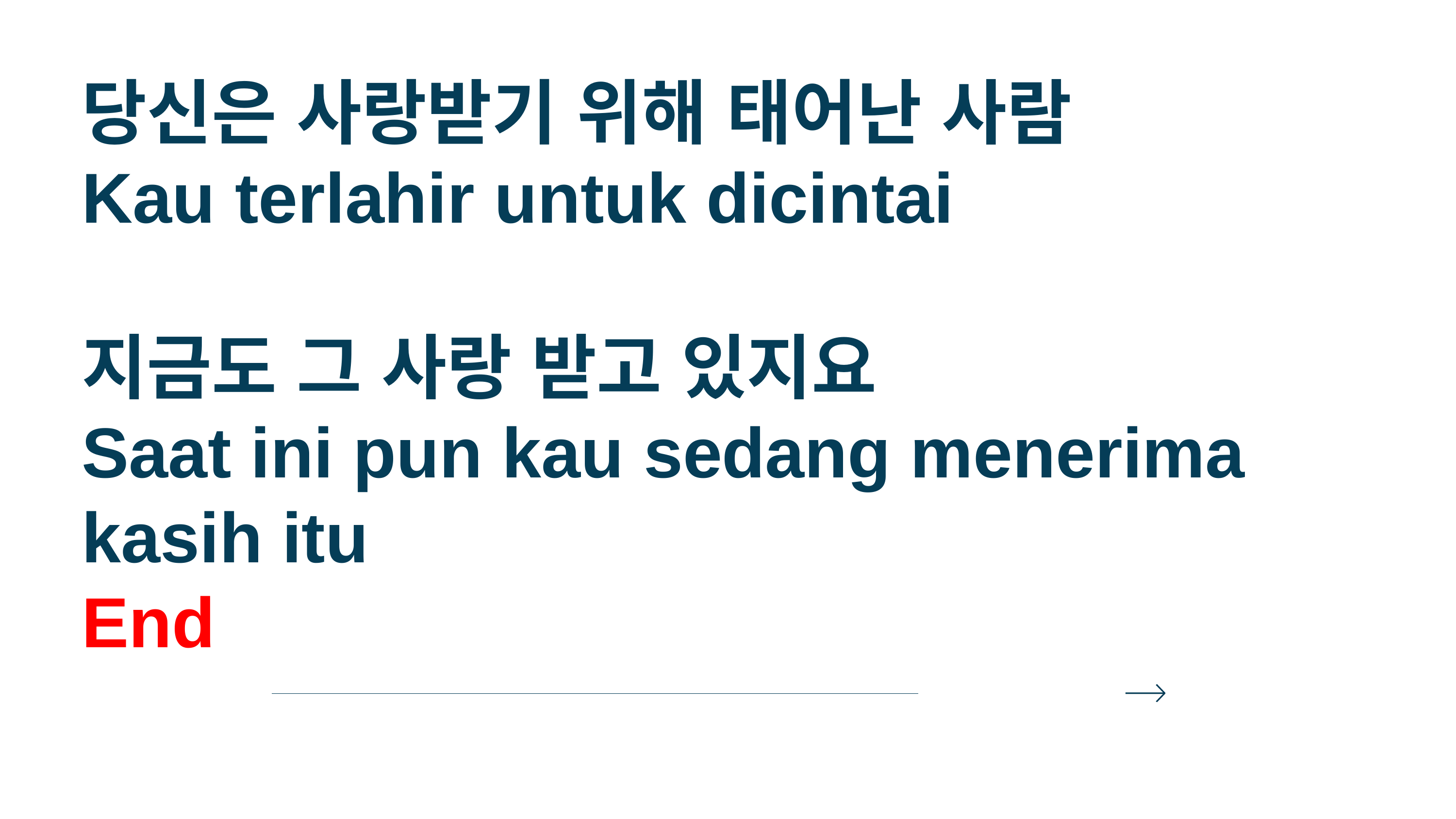

당신은 사랑받기 위해 태어난 사람
Kau terlahir untuk dicintai

지금도 그 사랑 받고 있지요
Saat ini pun kau sedang menerima kasih itu
End